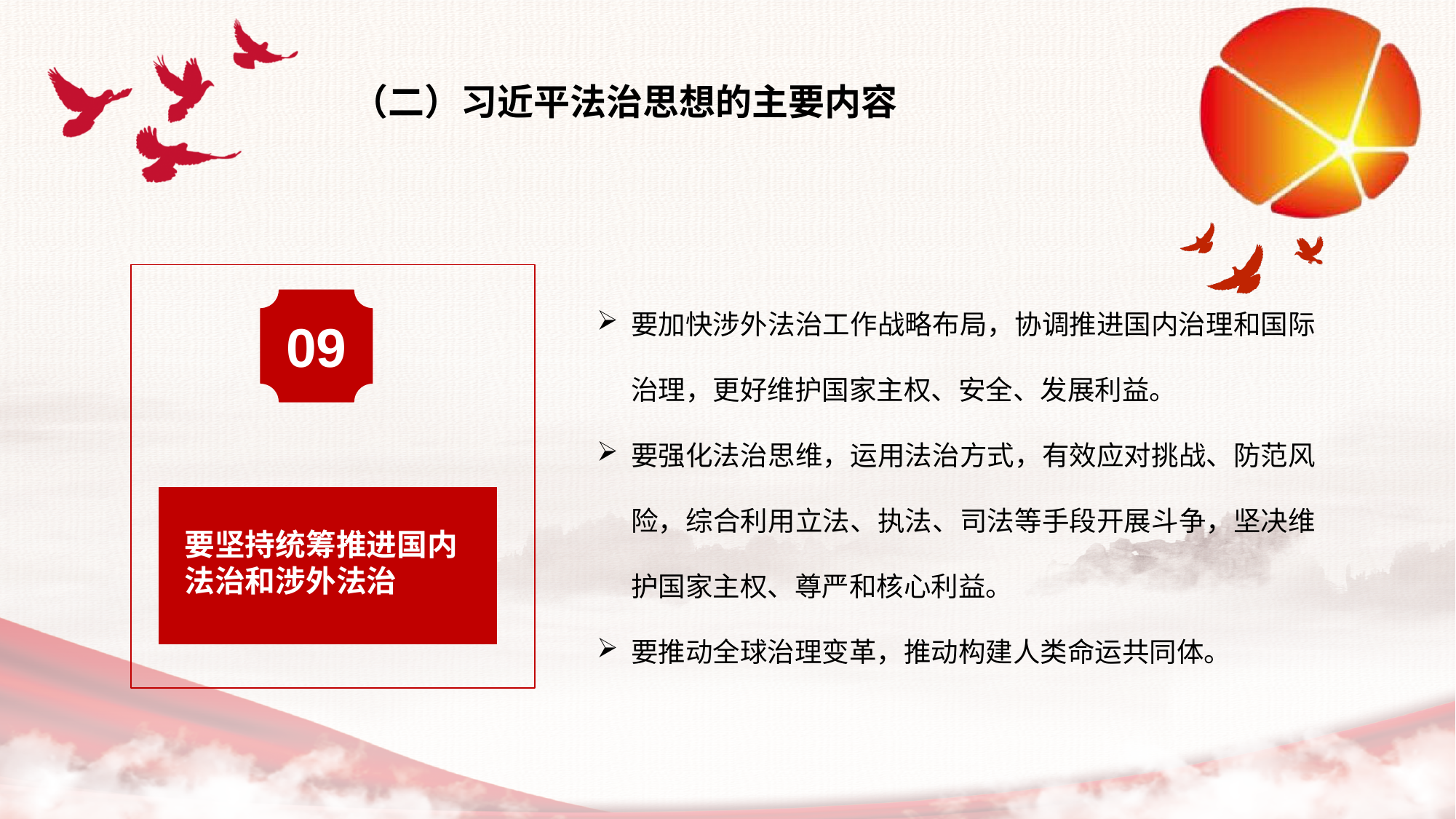

（二）习近平法治思想的主要内容

09

要坚持统筹推进国内法治和涉外法治
要加快涉外法治工作战略布局，协调推进国内治理和国际治理，更好维护国家主权、安全、发展利益。
要强化法治思维，运用法治方式，有效应对挑战、防范风险，综合利用立法、执法、司法等手段开展斗争，坚决维护国家主权、尊严和核心利益。
要推动全球治理变革，推动构建人类命运共同体。